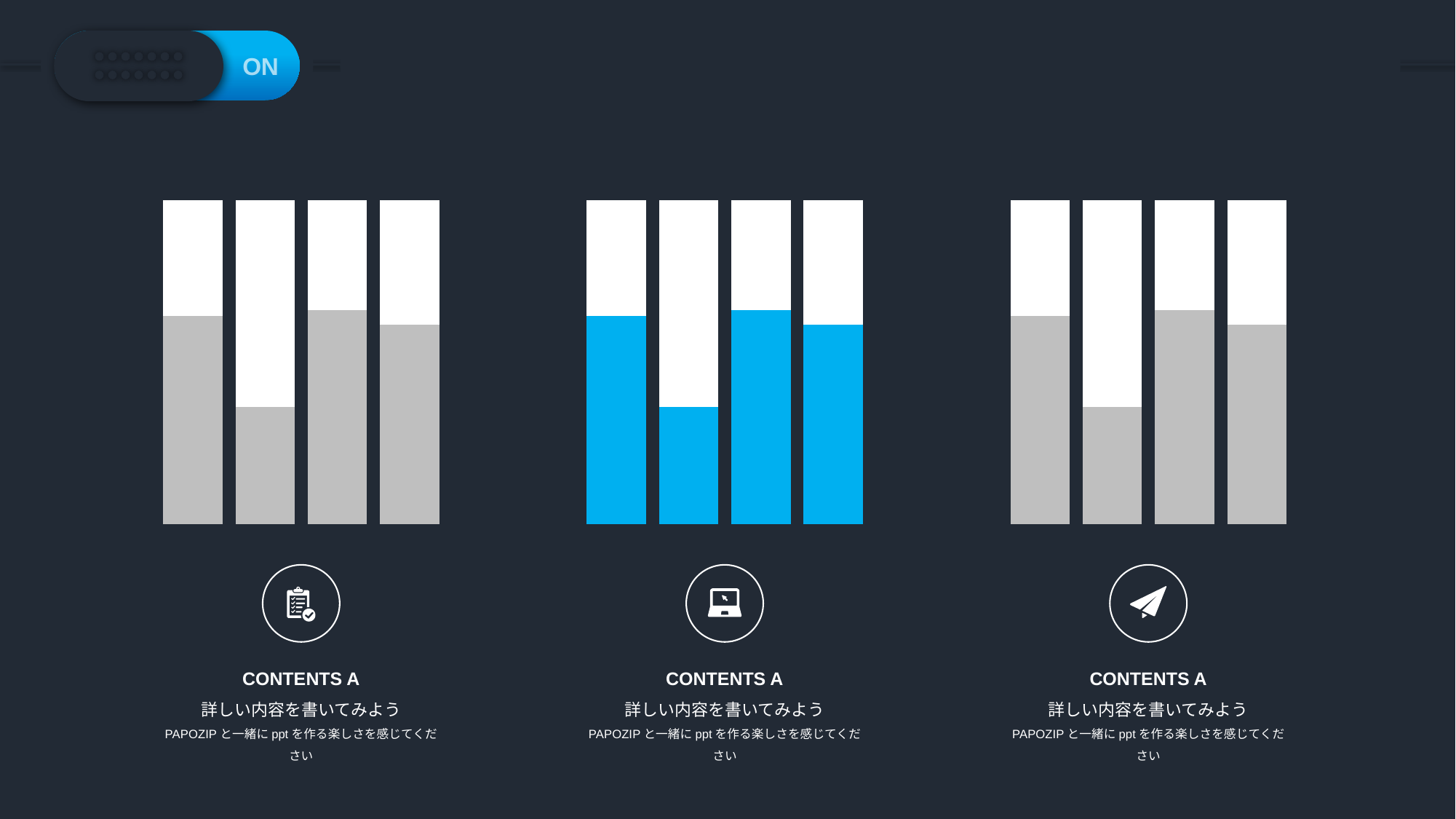

ON
PPT PRESENTATION Enjoy your stylish business and campus life with BIZCAM
OFF

### Chart

| Category | 계열 1 | 계열 2 |
|---|---|---|
| 항목 1 | 4.3 | 2.4 |
| 항목 2 | 2.5 | 4.4 |
| 항목 3 | 3.5 | 1.8 |
| 항목 4 | 4.5 | 2.8 |

### Chart

| Category | 계열 1 | 계열 2 |
|---|---|---|
| 항목 1 | 4.3 | 2.4 |
| 항목 2 | 2.5 | 4.4 |
| 항목 3 | 3.5 | 1.8 |
| 항목 4 | 4.5 | 2.8 |

### Chart

| Category | 계열 1 | 계열 2 |
|---|---|---|
| 항목 1 | 4.3 | 2.4 |
| 항목 2 | 2.5 | 4.4 |
| 항목 3 | 3.5 | 1.8 |
| 항목 4 | 4.5 | 2.8 |

CONTENTS A
詳しい内容を書いてみよう
PAPOZIPと一緒にpptを作る楽しさを感じてください
CONTENTS A
詳しい内容を書いてみよう
PAPOZIPと一緒にpptを作る楽しさを感じてください
CONTENTS A
詳しい内容を書いてみよう
PAPOZIPと一緒にpptを作る楽しさを感じてください